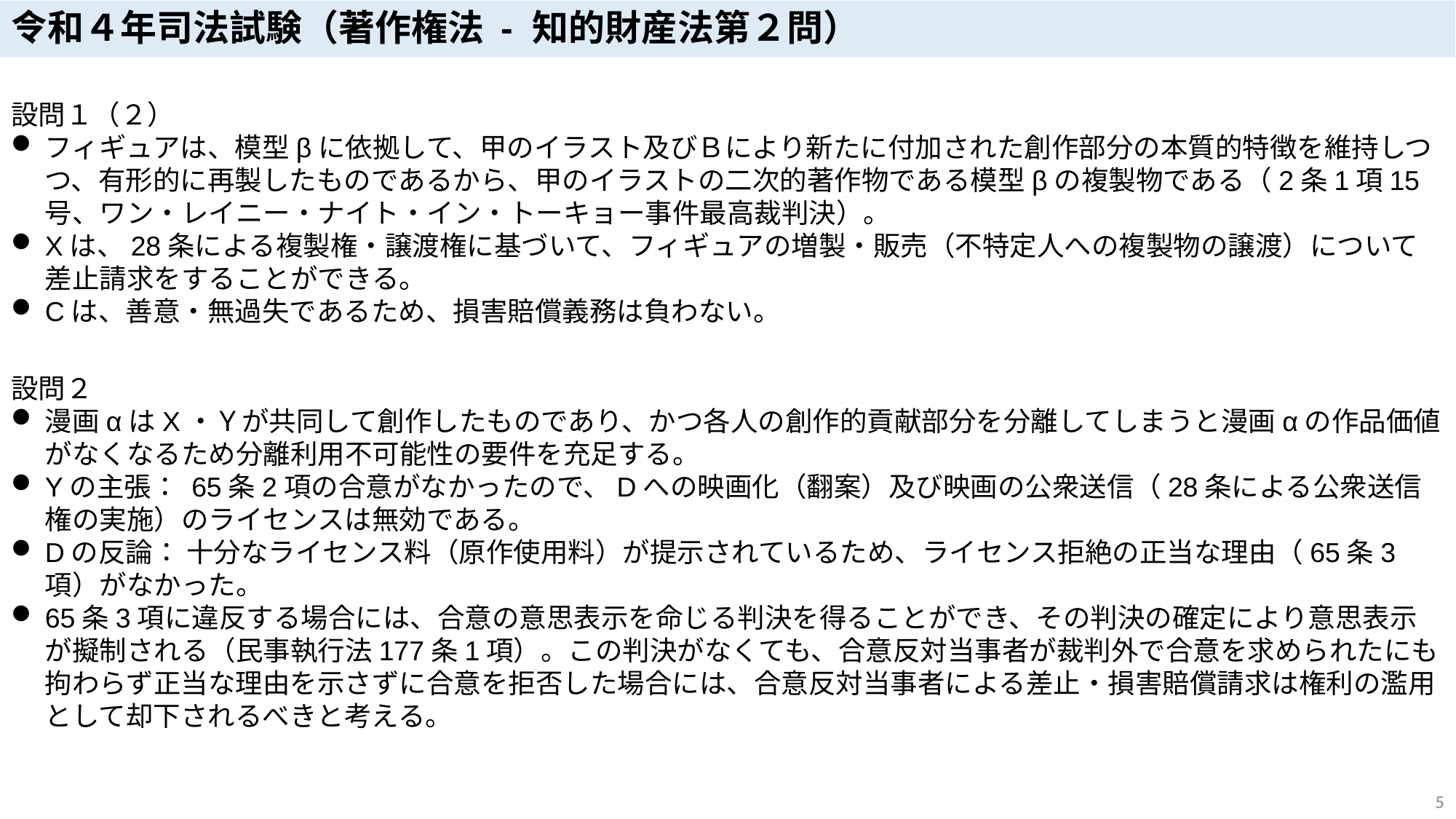

# 令和４年司法試験（著作権法 - 知的財産法第２問）
設問１（２）
フィギュアは、模型βに依拠して、甲のイラスト及びＢにより新たに付加された創作部分の本質的特徴を維持しつつ、有形的に再製したものであるから、甲のイラストの二次的著作物である模型βの複製物である（2条1項15号、ワン・レイニー・ナイト・イン・トーキョー事件最高裁判決）。
Xは、28条による複製権・譲渡権に基づいて、フィギュアの増製・販売（不特定人への複製物の譲渡）について差止請求をすることができる。
Cは、善意・無過失であるため、損害賠償義務は負わない。

設問２
漫画αはX・Ｙが共同して創作したものであり、かつ各人の創作的貢献部分を分離してしまうと漫画αの作品価値がなくなるため分離利用不可能性の要件を充足する。
Yの主張： 65条2項の合意がなかったので、Dへの映画化（翻案）及び映画の公衆送信（28条による公衆送信権の実施）のライセンスは無効である。
Dの反論： 十分なライセンス料（原作使用料）が提示されているため、ライセンス拒絶の正当な理由（65条3項）がなかった。
65条3項に違反する場合には、合意の意思表示を命じる判決を得ることができ、その判決の確定により意思表示が擬制される（民事執行法177条1項）。この判決がなくても、合意反対当事者が裁判外で合意を求められたにも拘わらず正当な理由を示さずに合意を拒否した場合には、合意反対当事者による差止・損害賠償請求は権利の濫用として却下されるべきと考える。

5